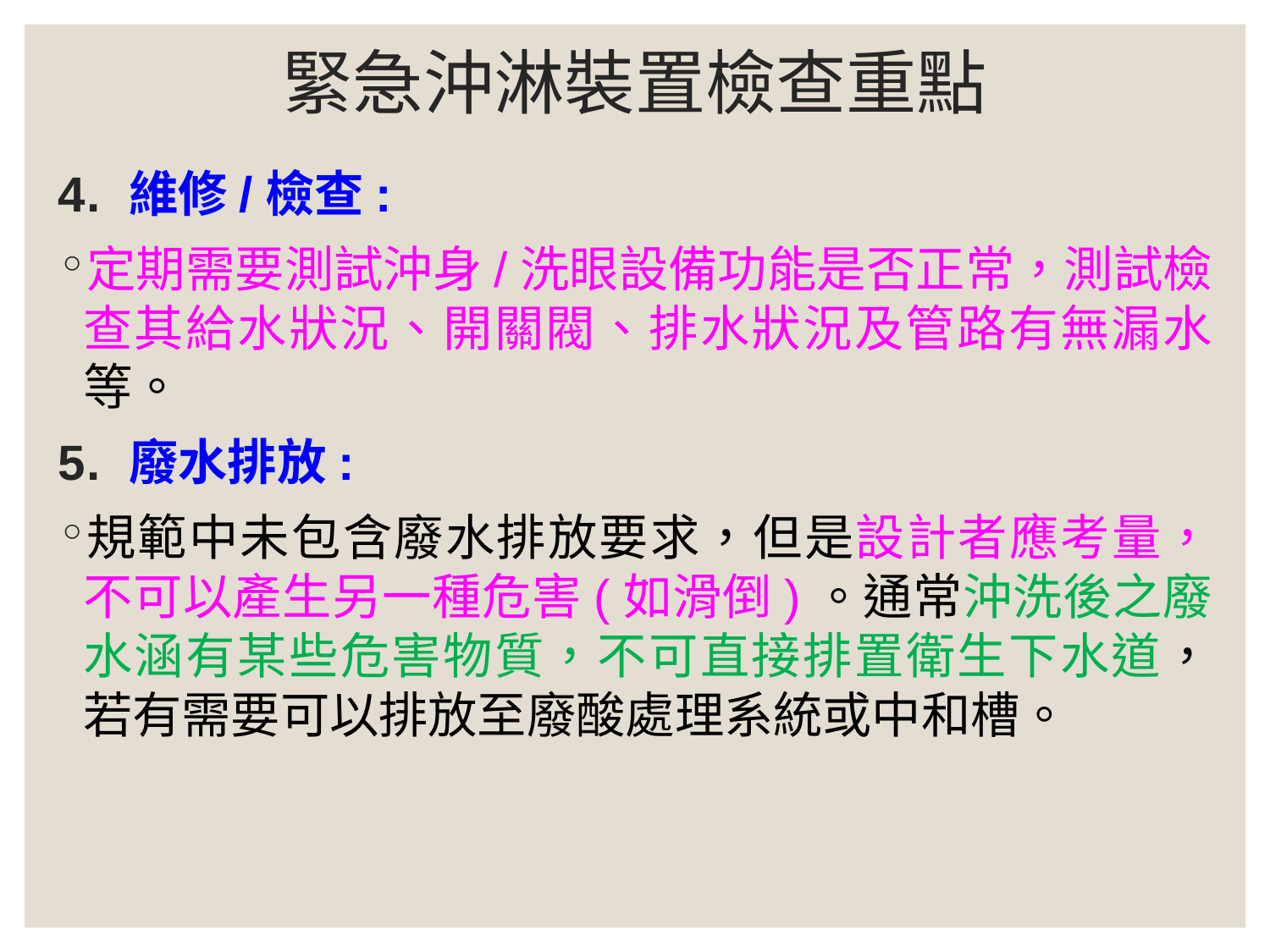

# 緊急沖淋裝置檢查重點
維修/檢查:
定期需要測試沖身/洗眼設備功能是否正常，測試檢查其給水狀況、開關閥、排水狀況及管路有無漏水等。
廢水排放:
規範中未包含廢水排放要求，但是設計者應考量，不可以產生另一種危害(如滑倒)。通常沖洗後之廢水涵有某些危害物質，不可直接排置衛生下水道，若有需要可以排放至廢酸處理系統或中和槽。